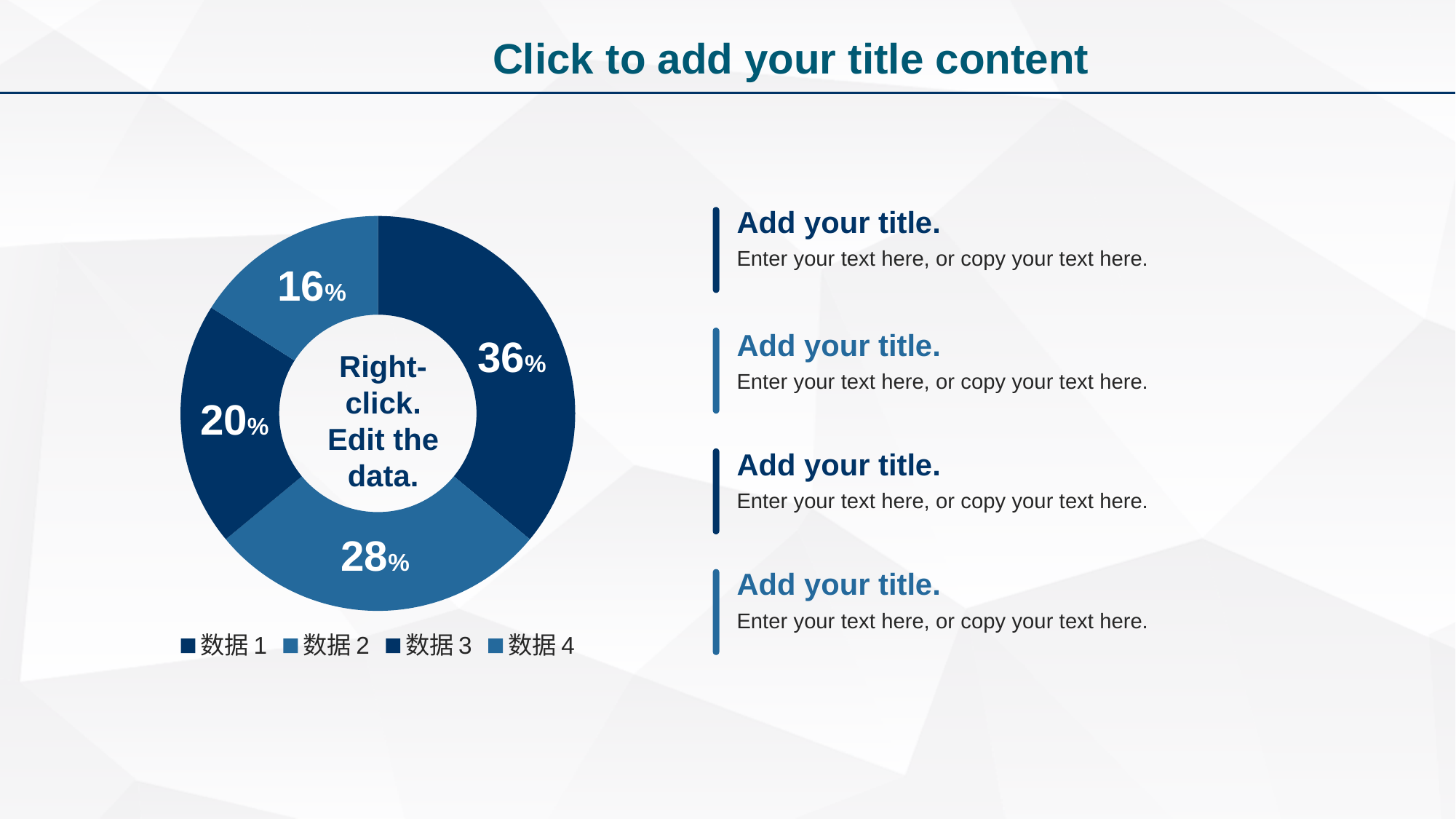

Click to add your title content
Add your title.

### Chart

| Category | Sales |
|---|---|
| 数据1 | 36.0 |
| 数据2 | 28.0 |
| 数据3 | 20.0 |
| 数据4 | 16.0 |
Enter your text here, or copy your text here.
16%
Add your title.
36%

Right-click.
Edit the data.
Enter your text here, or copy your text here.
20%
Add your title.

Enter your text here, or copy your text here.
28%
Add your title.

Enter your text here, or copy your text here.